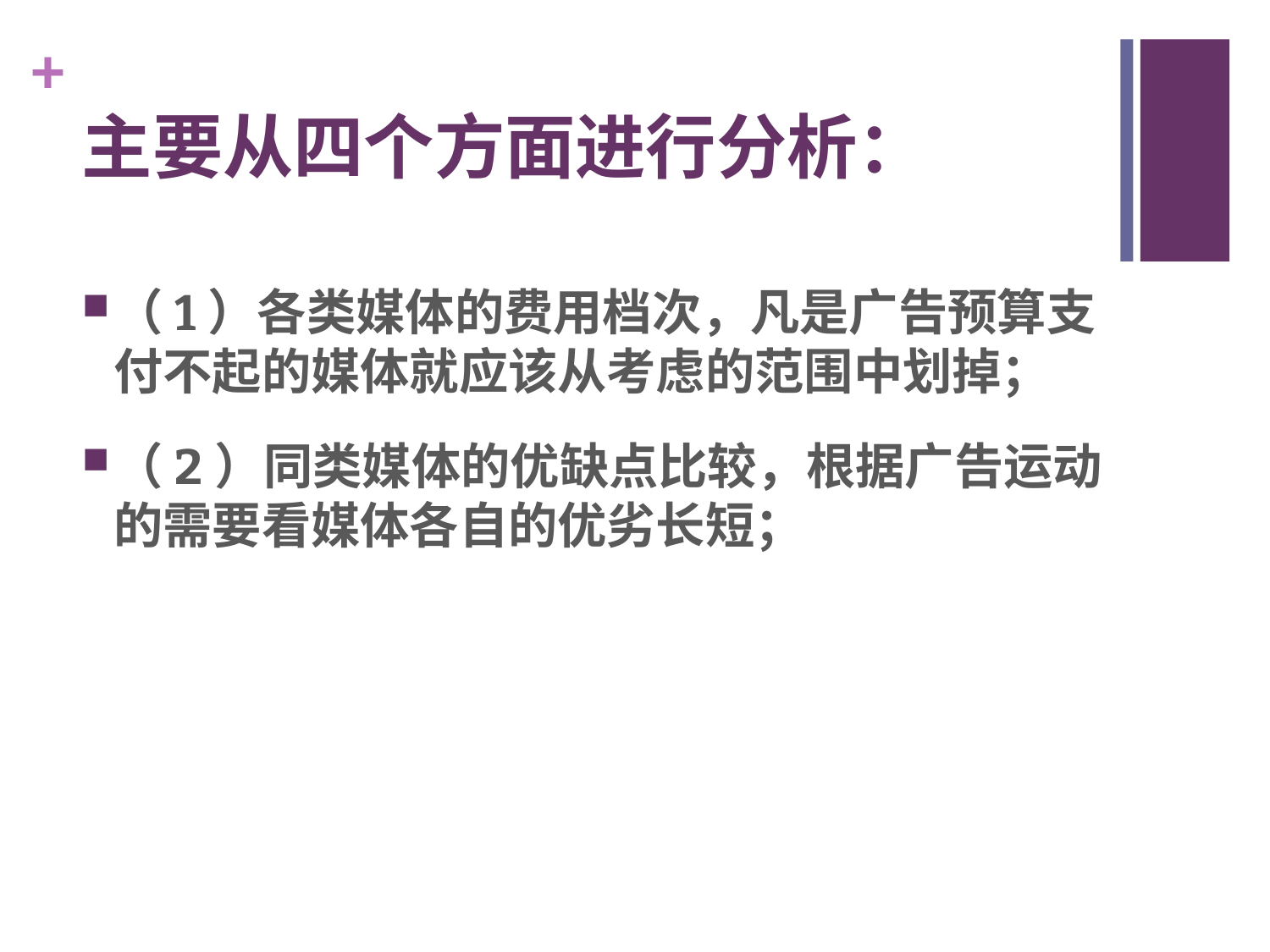

# 主要从四个方面进行分析：
（1）各类媒体的费用档次，凡是广告预算支付不起的媒体就应该从考虑的范围中划掉；
（2）同类媒体的优缺点比较，根据广告运动的需要看媒体各自的优劣长短；